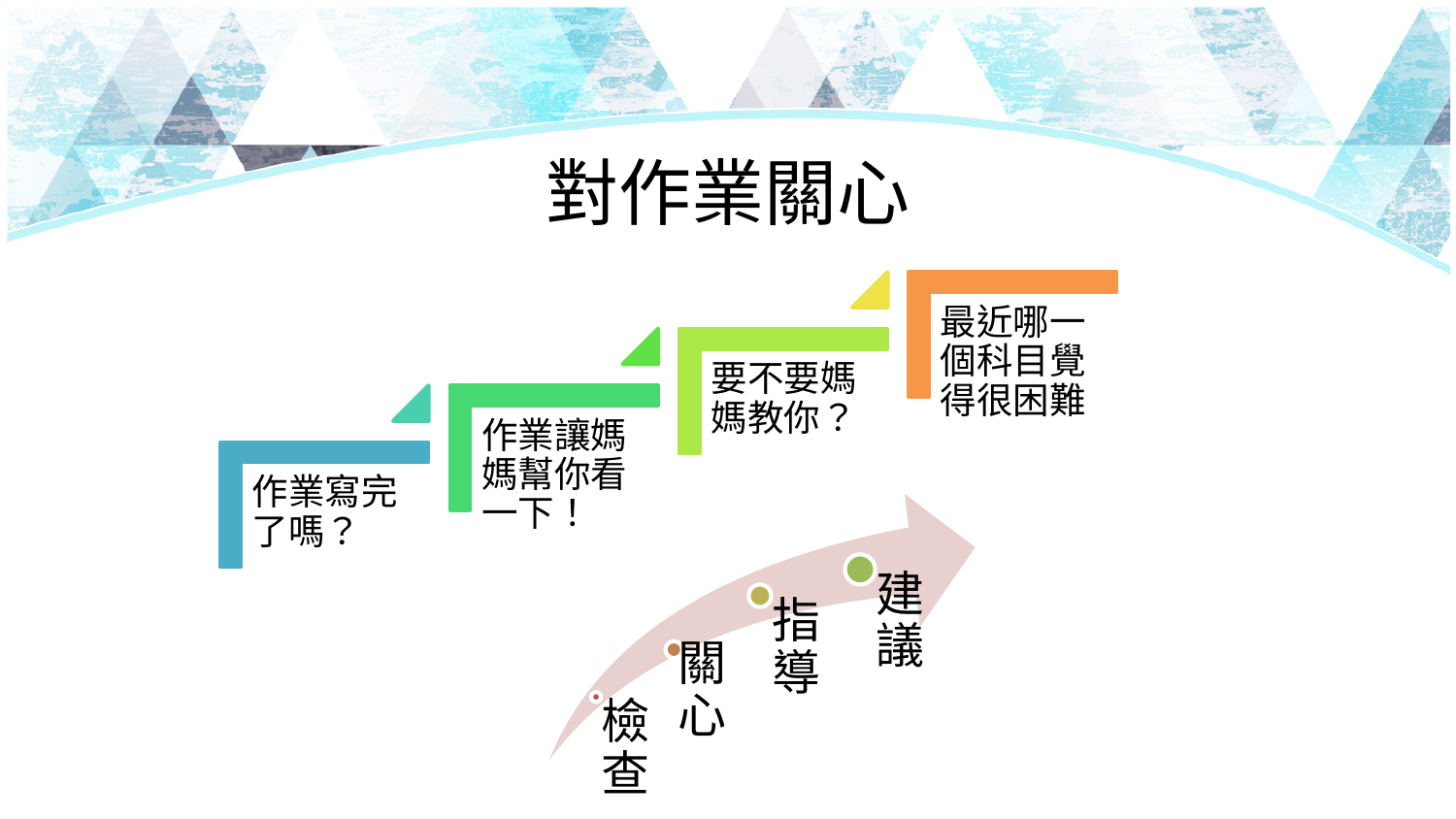

# 對作業關心
作業寫完了嗎？
作業讓媽媽幫你看一下！
要不要媽媽教你？
最近哪一個科目覺得很困難
檢查
關心
指導
建議